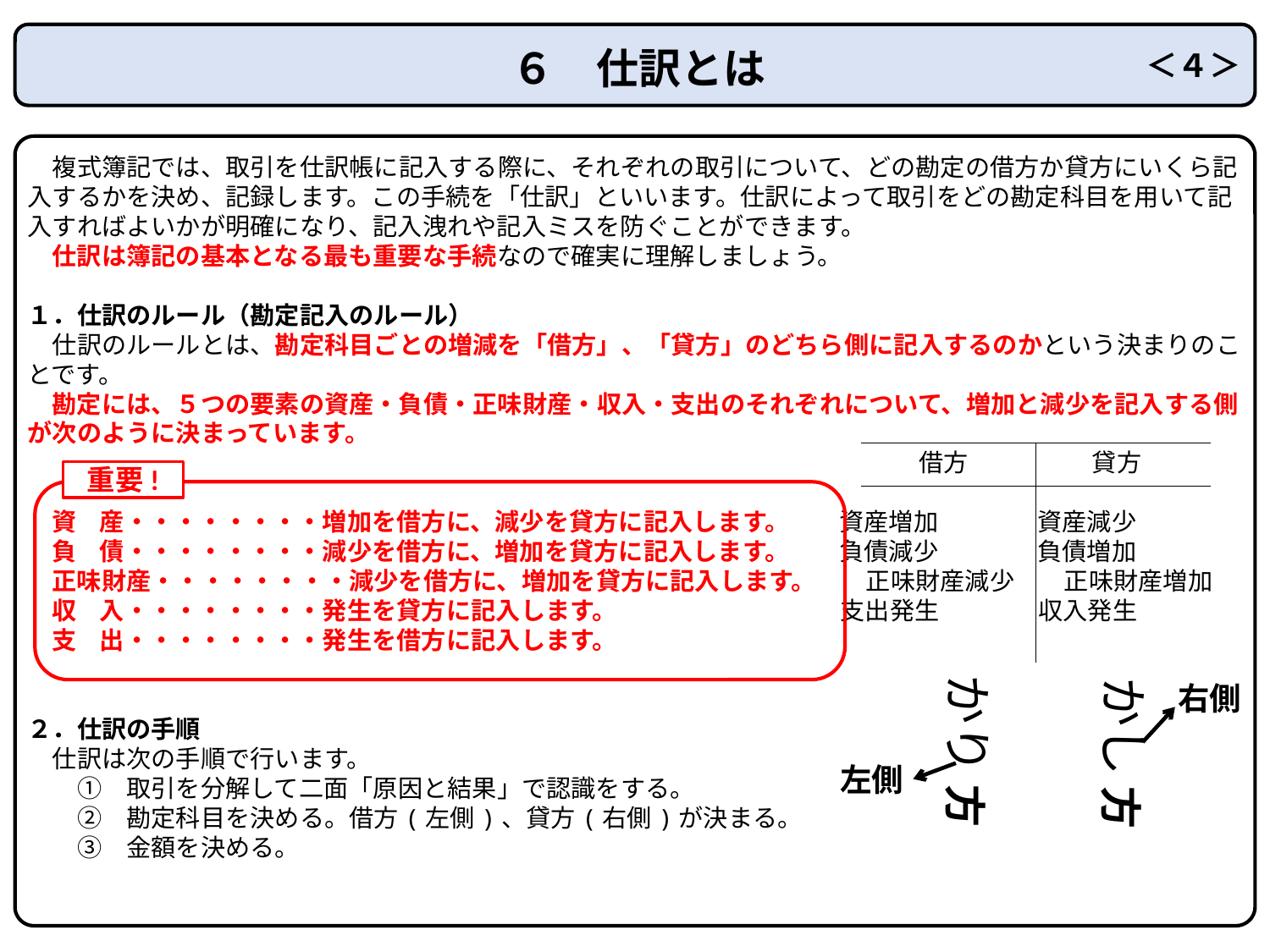

６　仕訳とは
＜４＞

　複式簿記では、取引を仕訳帳に記入する際に、それぞれの取引について、どの勘定の借方か貸方にいくら記入するかを決め、記録します。この手続を「仕訳」といいます。仕訳によって取引をどの勘定科目を用いて記入すればよいかが明確になり、記入洩れや記入ミスを防ぐことができます。
　仕訳は簿記の基本となる最も重要な手続なので確実に理解しましょう。

１．仕訳のルール（勘定記入のルール）
　仕訳のルールとは、勘定科目ごとの増減を「借方」、「貸方」のどちら側に記入するのかという決まりのことです。
　勘定には、５つの要素の資産・負債・正味財産・収入・支出のそれぞれについて、増加と減少を記入する側が次のように決まっています。
　　　　　　　　　　　　　　　　　　　　　　　　　　　　　　　　　　　　借方　　　　　貸方

　資    産・・・・・・・・増加を借方に、減少を貸方に記入します。　　資産増加　　　　資産減少
　負    債・・・・・・・・減少を借方に、増加を貸方に記入します。　　負債減少　　　　負債増加
　正味財産・・・・・・・・減少を借方に、増加を貸方に記入します。　　正味財産減少　　正味財産増加
　収    入・・・・・・・・発生を貸方に記入します。　　　　　　　　　支出発生　　　　収入発生
　支    出・・・・・・・・発生を借方に記入します。

２．仕訳の手順
　仕訳は次の手順で行います。
　　①　取引を分解して二面「原因と結果」で認識をする。
　　②　勘定科目を決める。借方(左側)、貸方(右側)が決まる。
　　③　金額を決める。

重要!

かり 方
かし 方
右側
左側